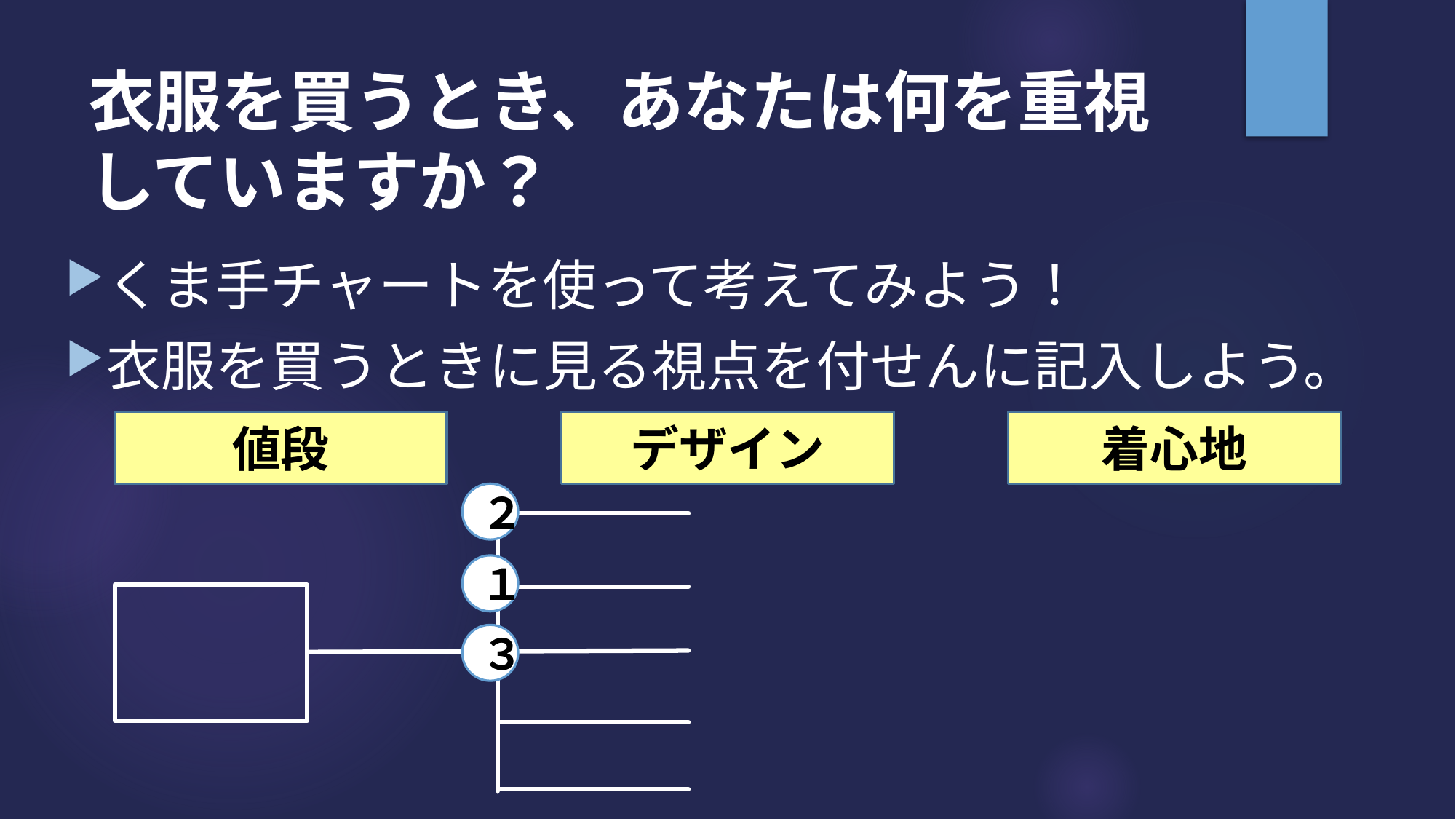

# 衣服を買うとき、あなたは何を重視していますか？
くま手チャートを使って考えてみよう！
衣服を買うときに見る視点を付せんに記入しよう。
値段
デザイン
着心地
２
１

３